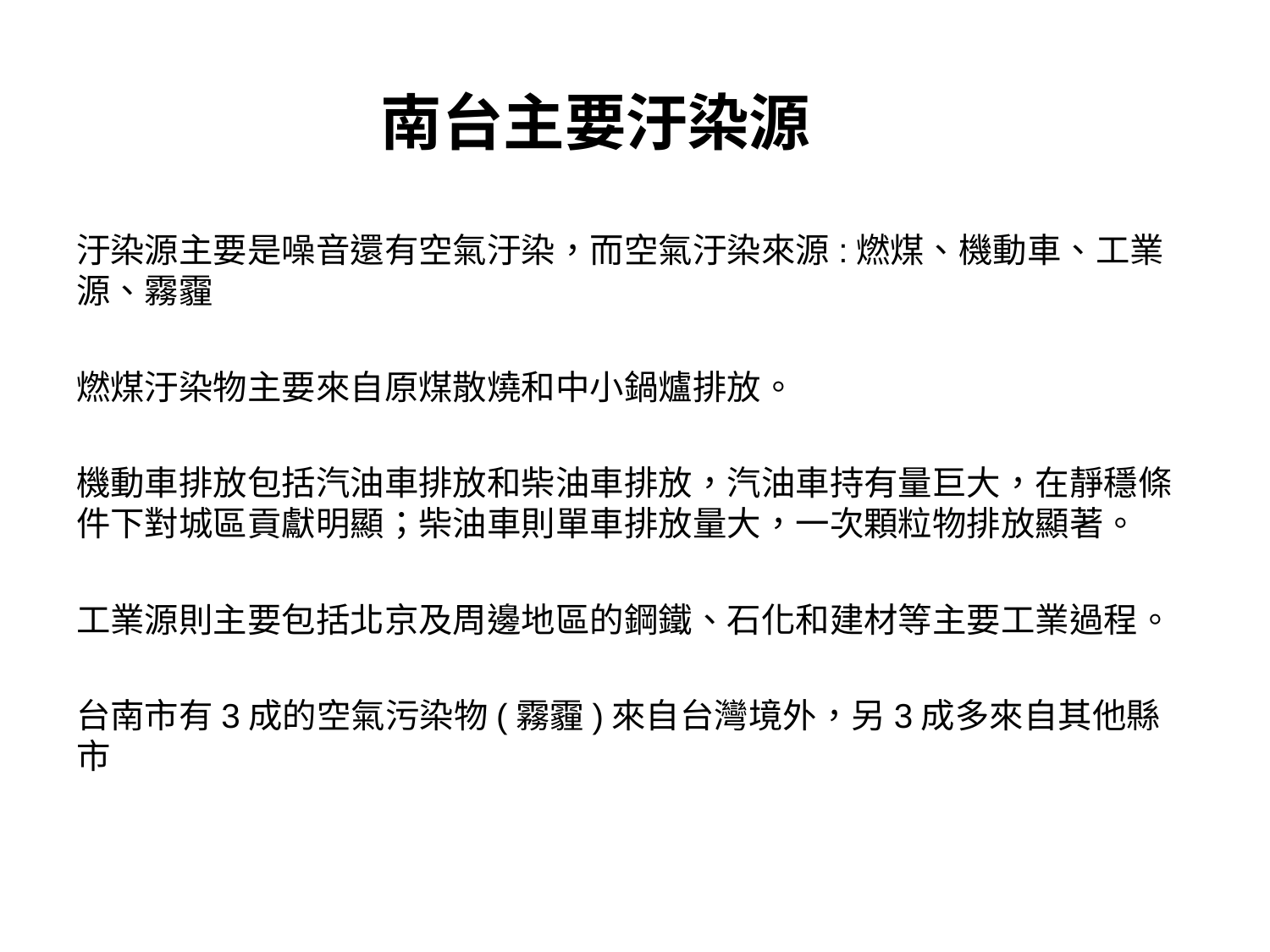

# 南台主要汙染源
汙染源主要是噪音還有空氣汙染，而空氣汙染來源:燃煤、機動車、工業源、霧霾

燃煤汙染物主要來自原煤散燒和中小鍋爐排放。

機動車排放包括汽油車排放和柴油車排放，汽油車持有量巨大，在靜穩條件下對城區貢獻明顯；柴油車則單車排放量大，一次顆粒物排放顯著。

工業源則主要包括北京及周邊地區的鋼鐵、石化和建材等主要工業過程。

台南市有3成的空氣污染物(霧霾)來自台灣境外，另3成多來自其他縣市